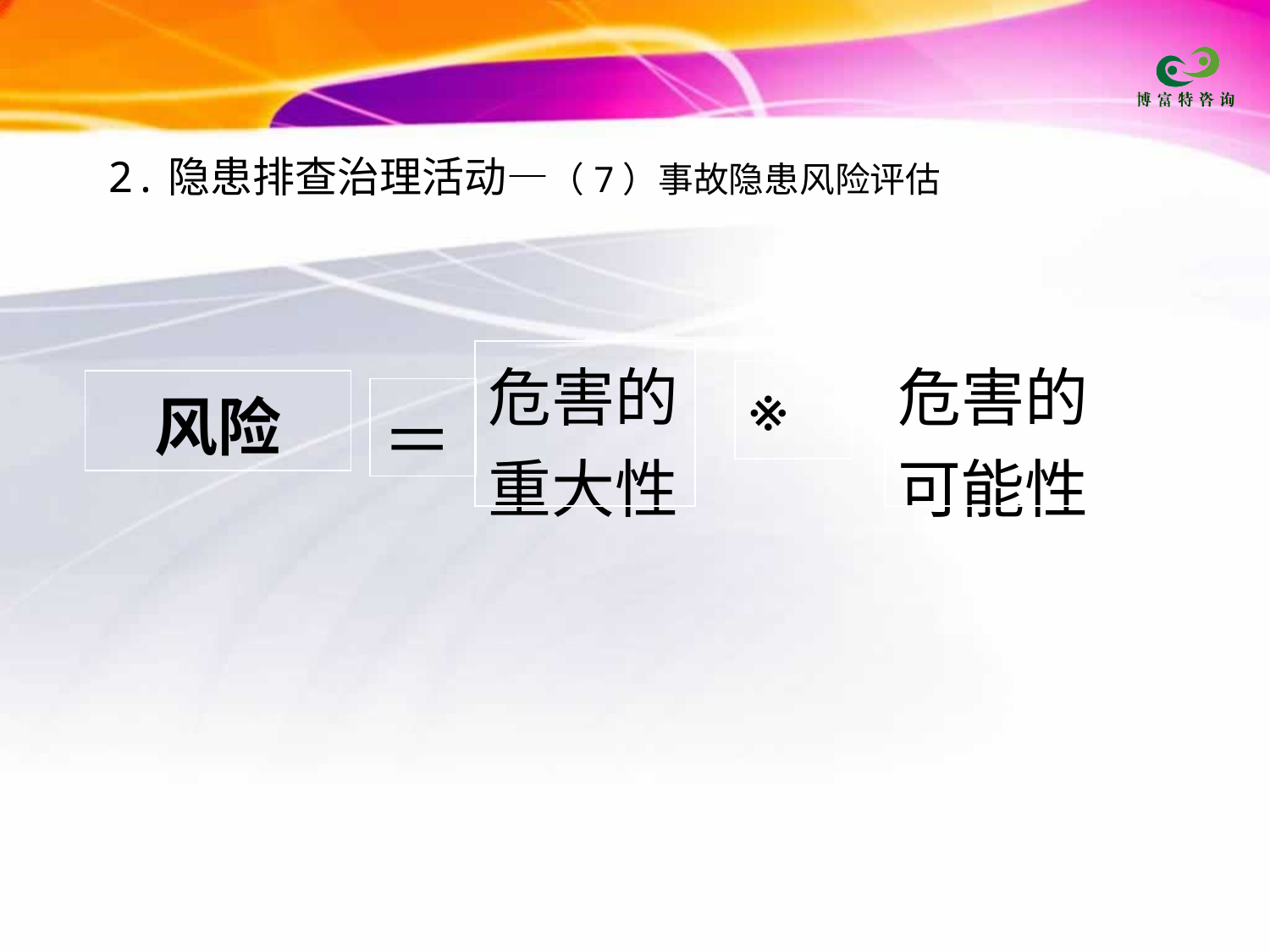

2.隐患排查治理活动—（7）事故隐患风险评估
| 危害的重大性 |
| --- |
| 危害的可能性 |
| --- |
| ※ |
| --- |
| 风险 |
| --- |
| ＝ |
| --- |